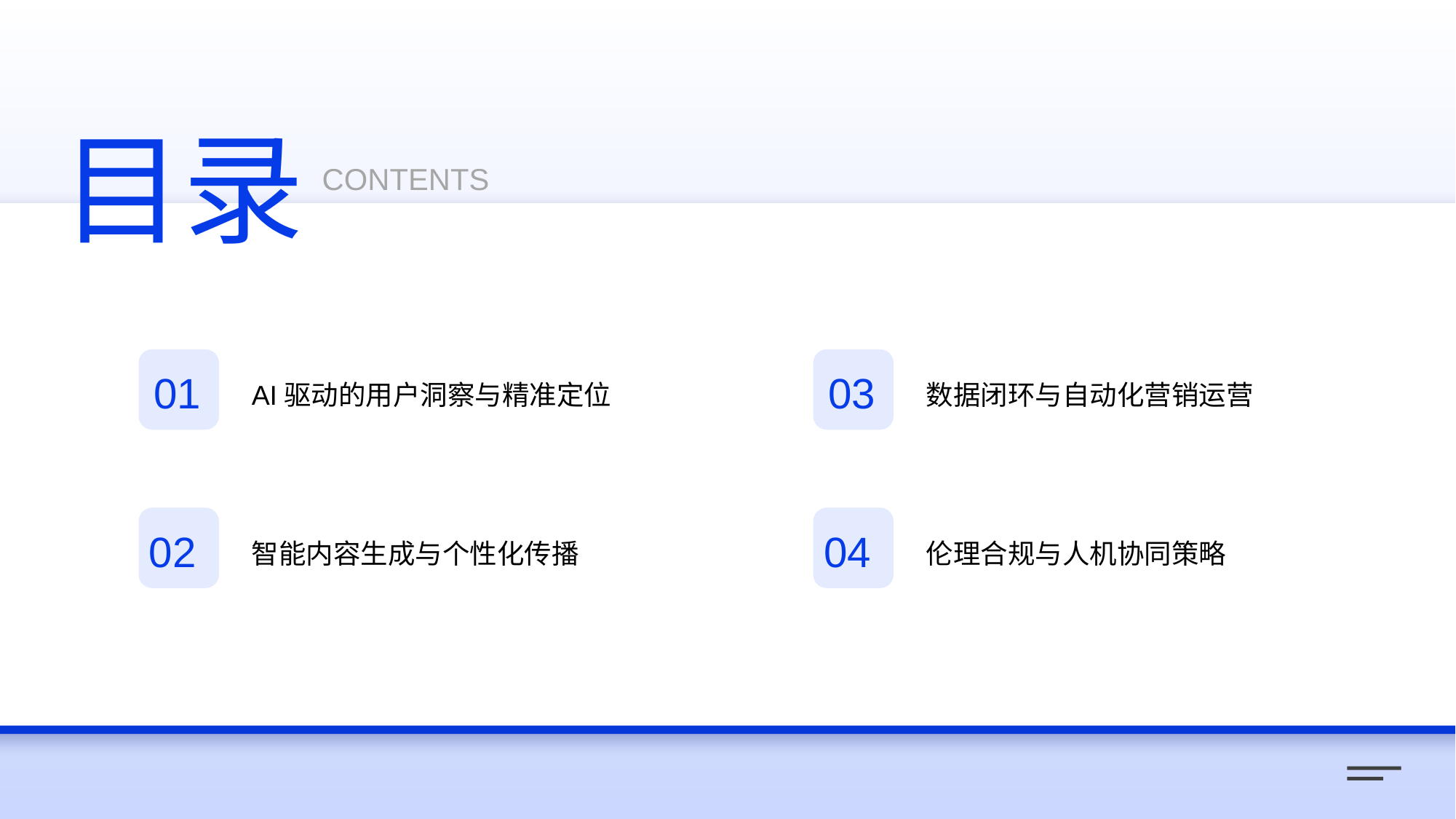

目录
CONTENTS

AI驱动的用户洞察与精准定位
数据闭环与自动化营销运营

01
03
智能内容生成与个性化传播
伦理合规与人机协同策略

02
04